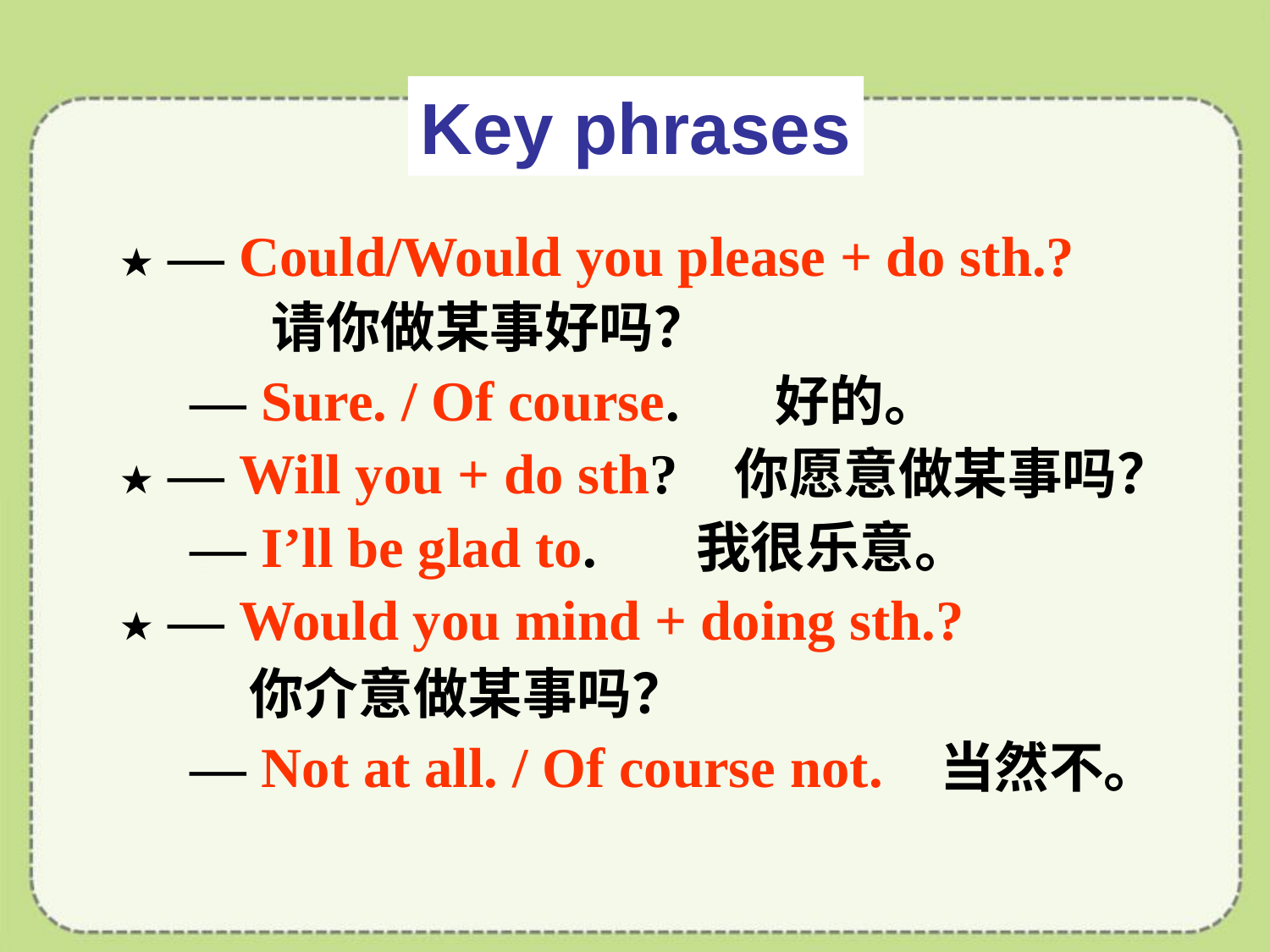

Key phrases
★ — Could/Would you please + do sth.?
            请你做某事好吗？
     — Sure. / Of course.      好的。
★ — Will you + do sth?   你愿意做某事吗？
     — I’ll be glad to.      我很乐意。
★ — Would you mind + doing sth.?
         你介意做某事吗？
     — Not at all. / Of course not.   当然不。